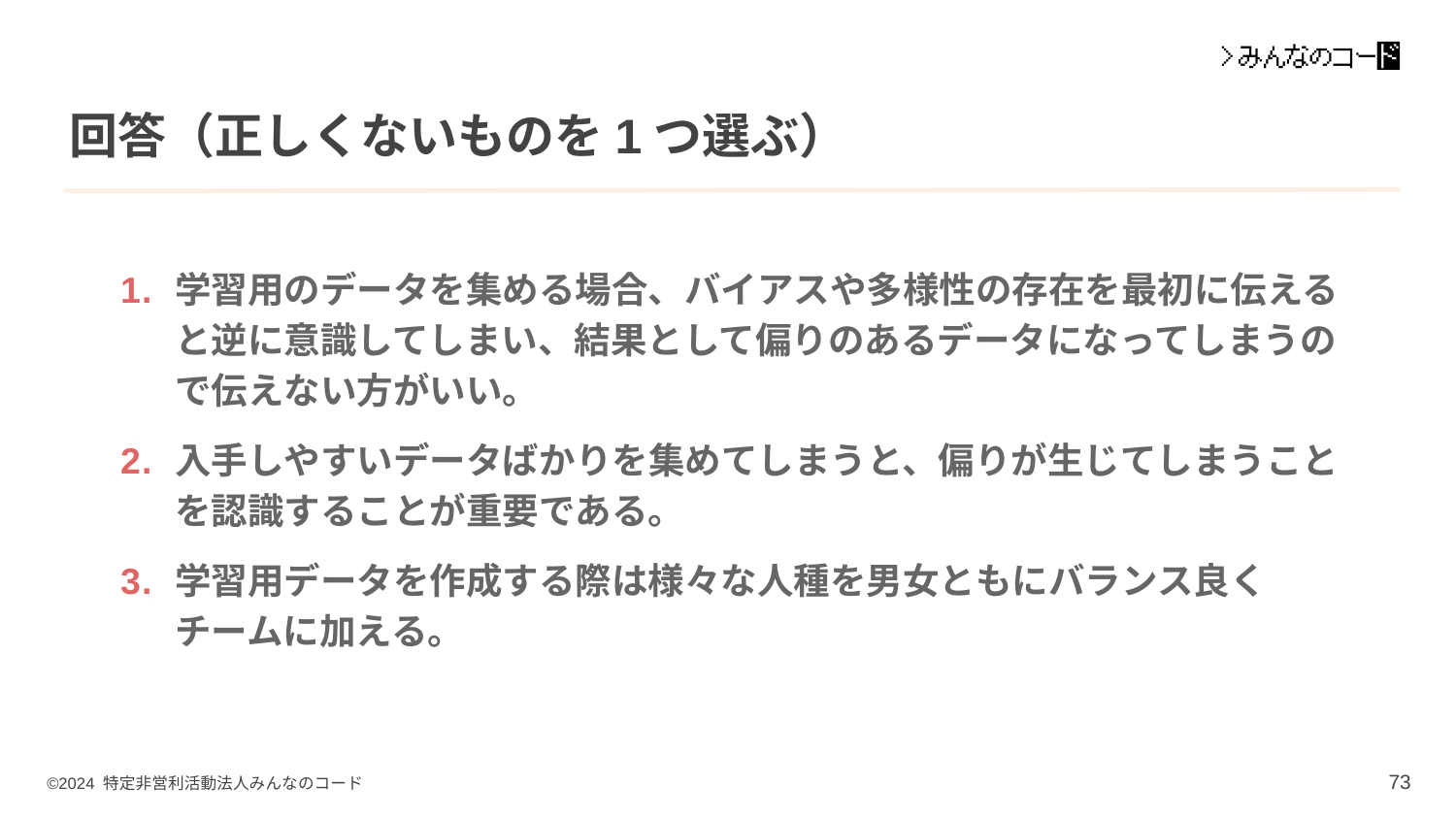

# 回答（正しくないものを1つ選ぶ）
学習用のデータを集める場合、バイアスや多様性の存在を最初に伝えると逆に意識してしまい、結果として偏りのあるデータになってしまうので伝えない方がいい。
入手しやすいデータばかりを集めてしまうと、偏りが生じてしまうことを認識することが重要である。
学習用データを作成する際は様々な人種を男女ともにバランス良く
チームに加える。